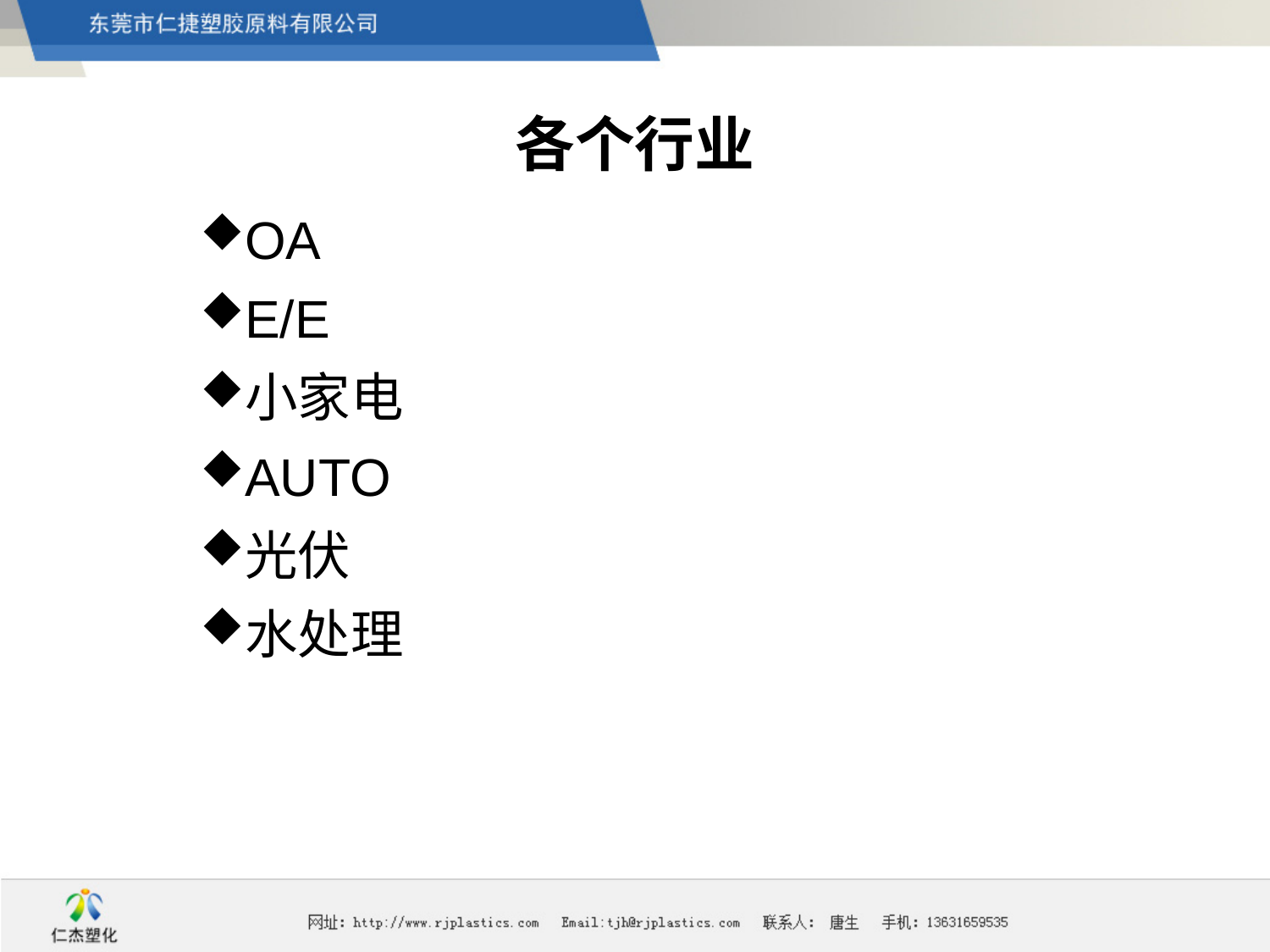

# 各个行业
OA
E/E
小家电
AUTO
光伏
水处理